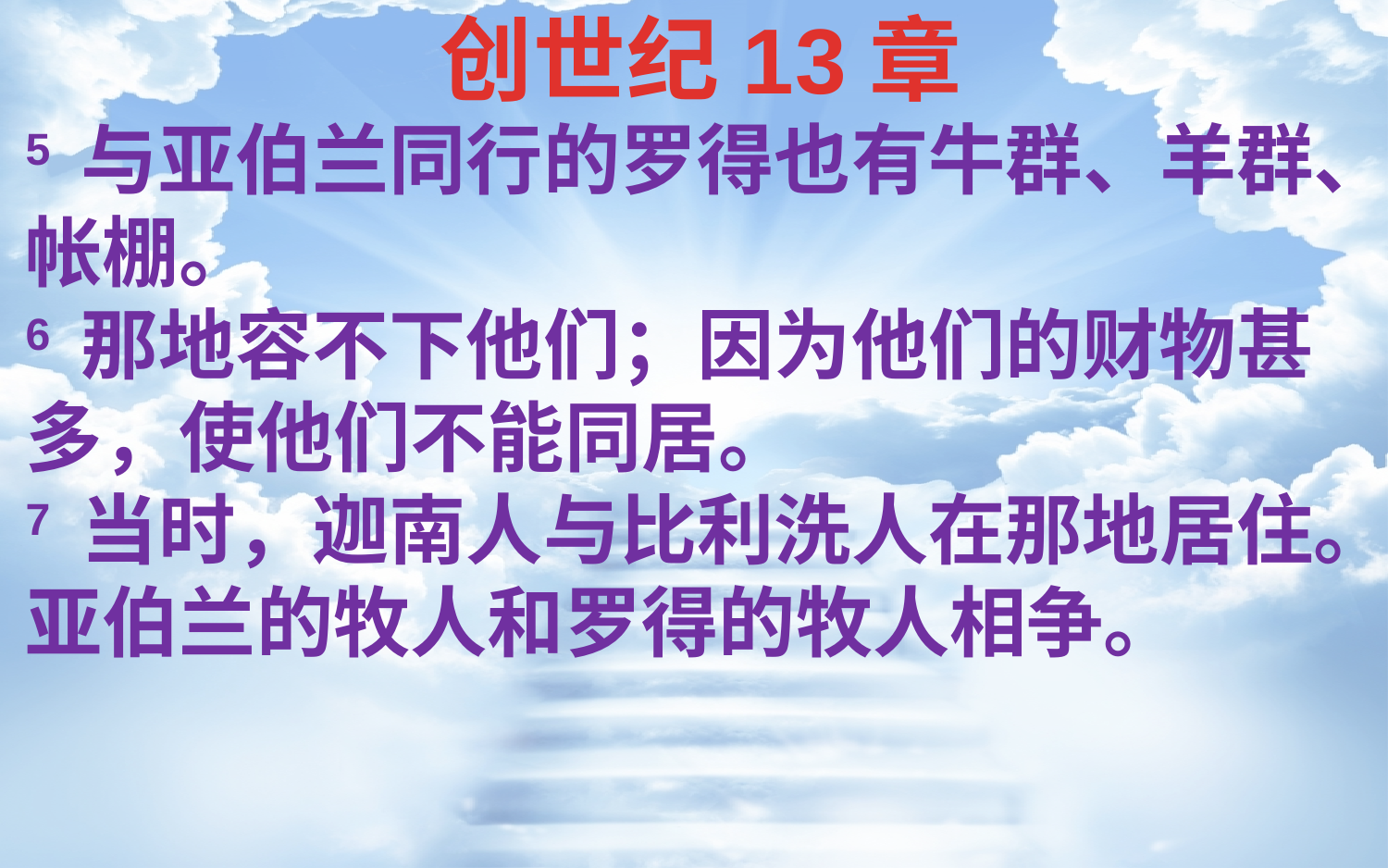

创世纪13章
5 与亚伯兰同行的罗得也有牛群、羊群、帐棚。
6 那地容不下他们；因为他们的财物甚多，使他们不能同居。
7 当时，迦南人与比利洗人在那地居住。亚伯兰的牧人和罗得的牧人相争。